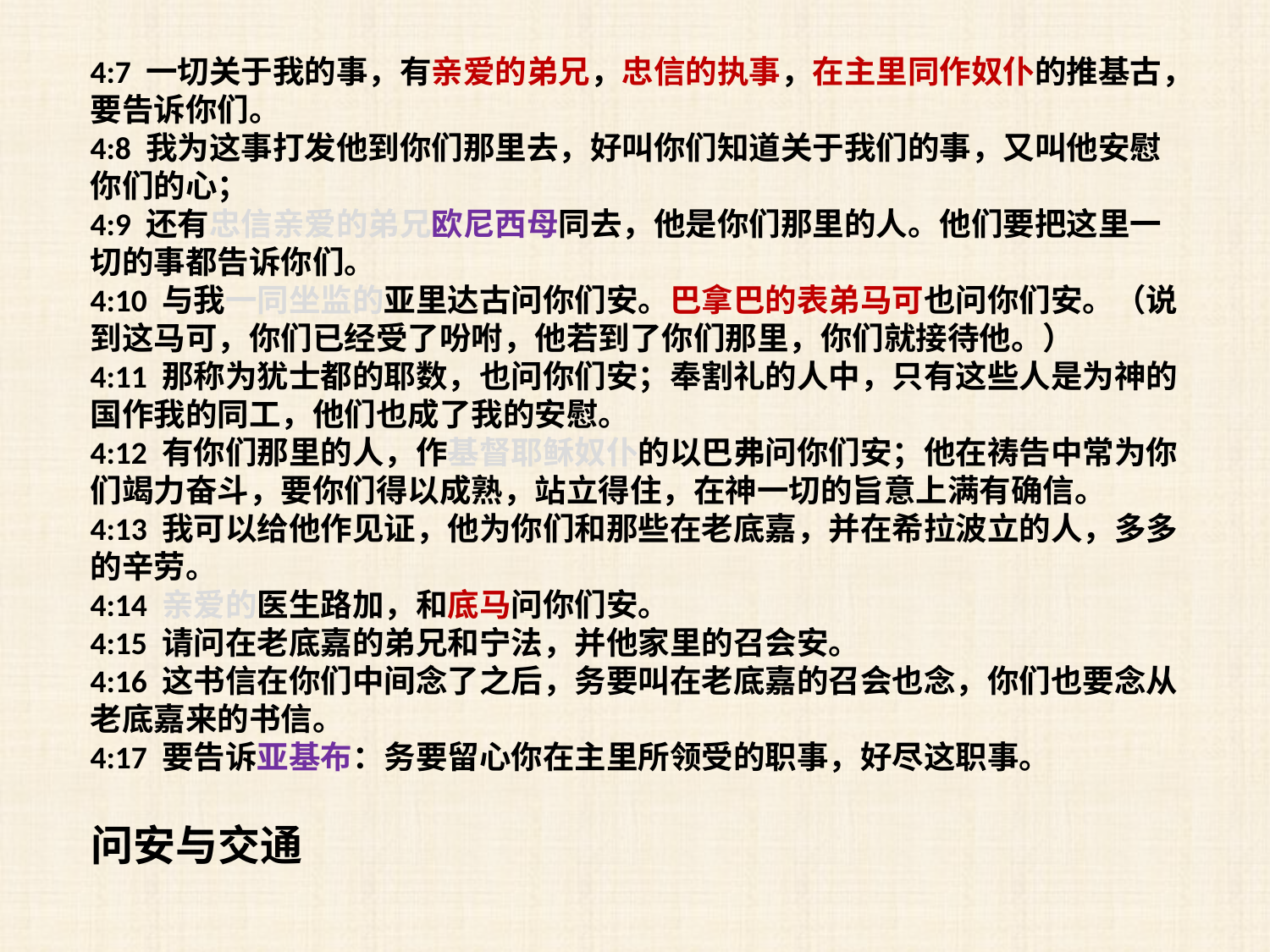

4:7 一切关于我的事，有亲爱的弟兄，忠信的执事，在主里同作奴仆的推基古，要告诉你们。
4:8 我为这事打发他到你们那里去，好叫你们知道关于我们的事，又叫他安慰你们的心；
4:9 还有忠信亲爱的弟兄欧尼西母同去，他是你们那里的人。他们要把这里一切的事都告诉你们。
4:10 与我一同坐监的亚里达古问你们安。巴拿巴的表弟马可也问你们安。（说到这马可，你们已经受了吩咐，他若到了你们那里，你们就接待他。）
4:11 那称为犹士都的耶数，也问你们安；奉割礼的人中，只有这些人是为神的国作我的同工，他们也成了我的安慰。
4:12 有你们那里的人，作基督耶稣奴仆的以巴弗问你们安；他在祷告中常为你们竭力奋斗，要你们得以成熟，站立得住，在神一切的旨意上满有确信。
4:13 我可以给他作见证，他为你们和那些在老底嘉，并在希拉波立的人，多多的辛劳。
4:14 亲爱的医生路加，和底马问你们安。
4:15 请问在老底嘉的弟兄和宁法，并他家里的召会安。
4:16 这书信在你们中间念了之后，务要叫在老底嘉的召会也念，你们也要念从老底嘉来的书信。
4:17 要告诉亚基布：务要留心你在主里所领受的职事，好尽这职事。
问安与交通